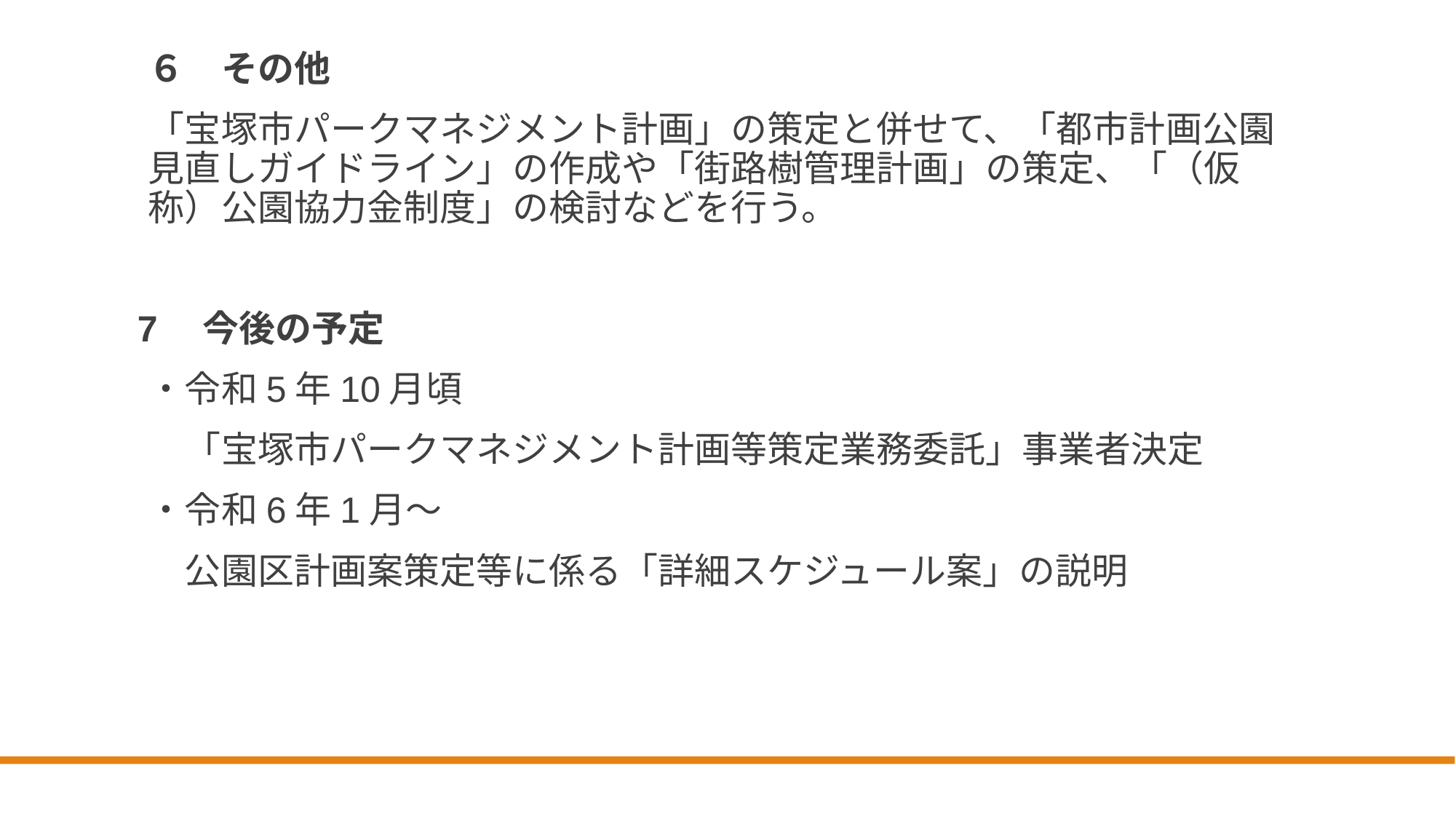

６　その他
「宝塚市パークマネジメント計画」の策定と併せて、「都市計画公園見直しガイドライン」の作成や「街路樹管理計画」の策定、「（仮称）公園協力金制度」の検討などを行う。

7　今後の予定
・令和5年10月頃
　「宝塚市パークマネジメント計画等策定業務委託」事業者決定
・令和6年1月～
　公園区計画案策定等に係る「詳細スケジュール案」の説明

6